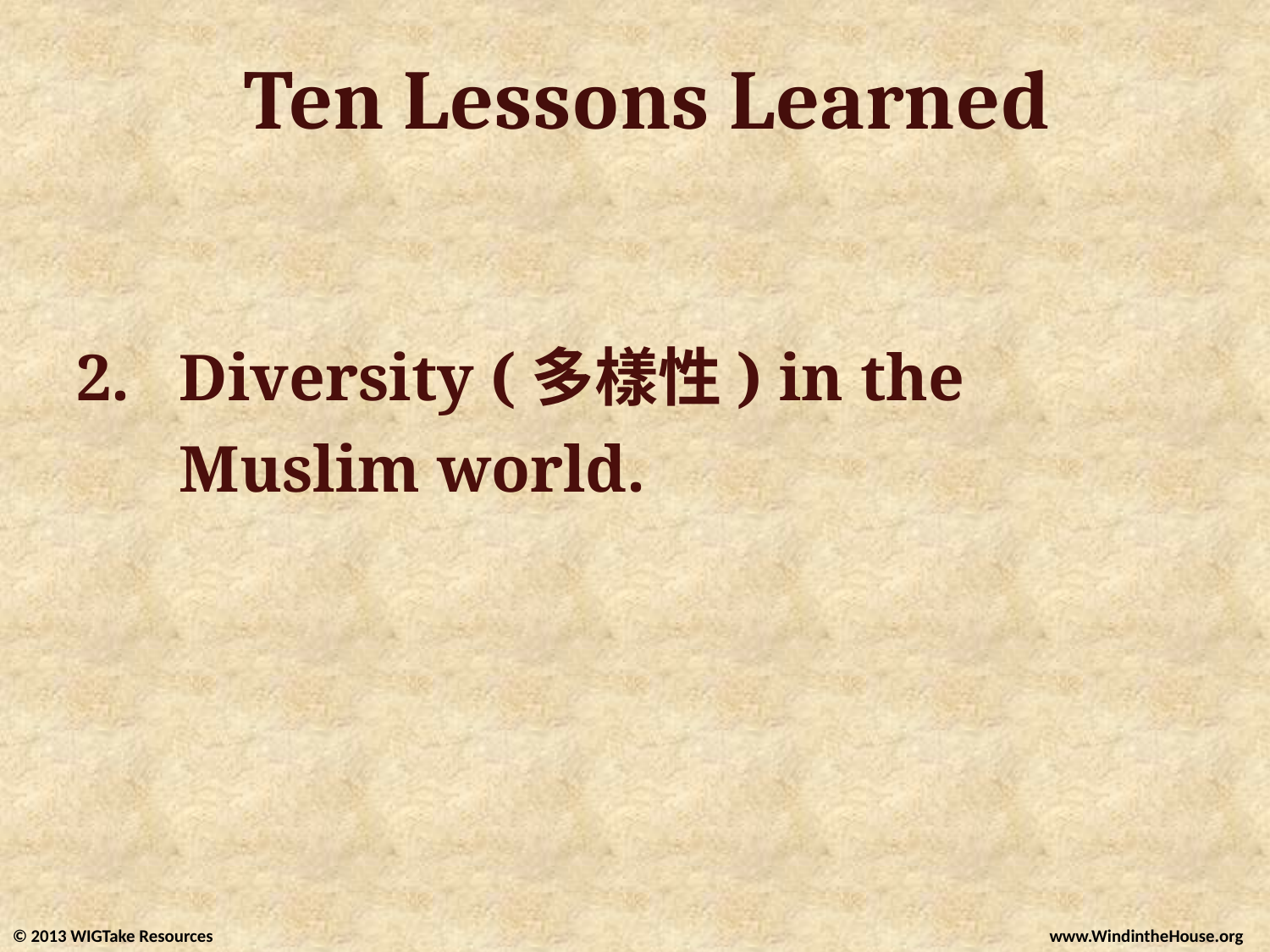

#
Ten Lessons Learned

Diversity (多樣性) in the Muslim world.
© 2013 WIGTake Resources
www.WindintheHouse.org